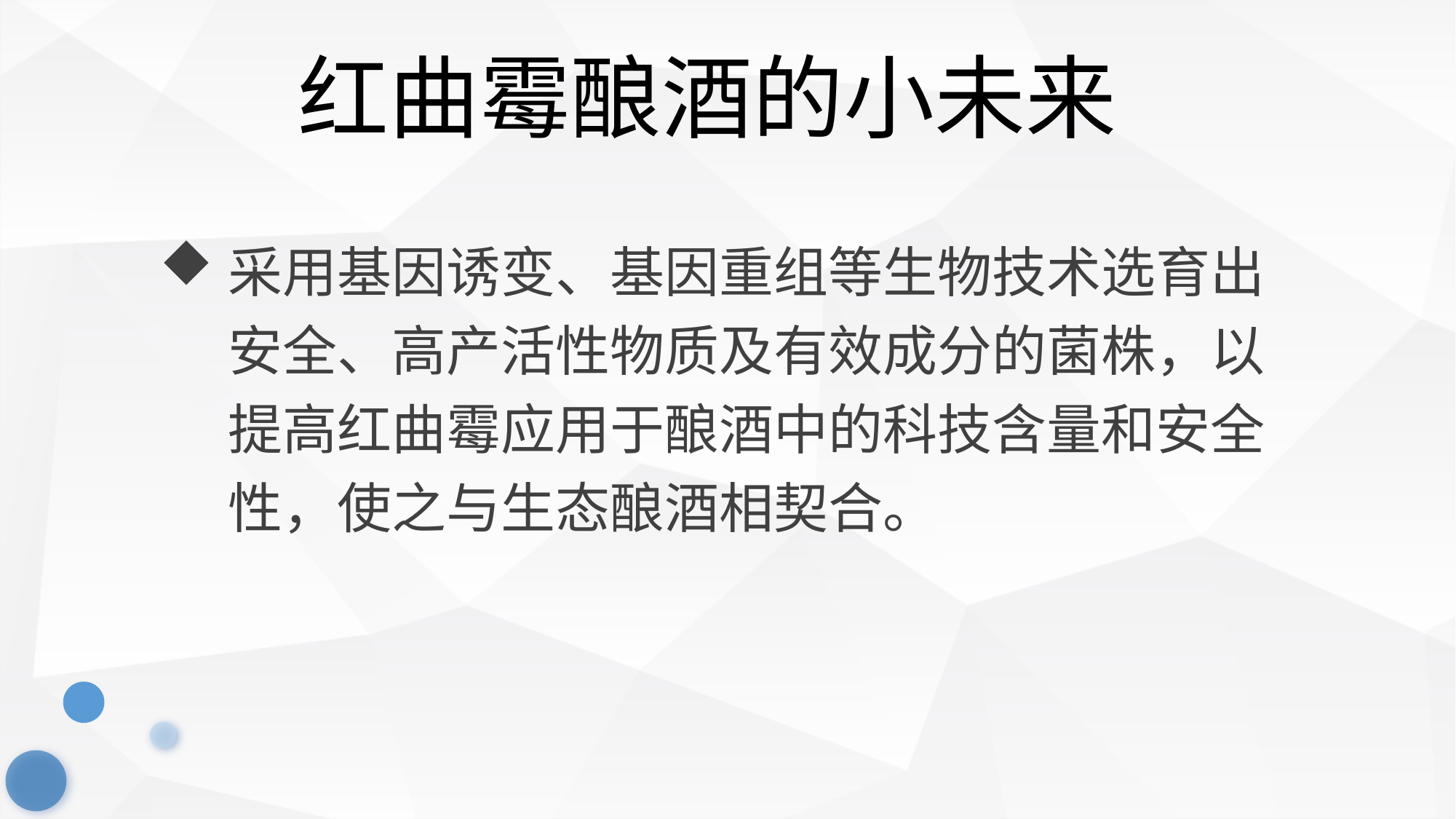

红曲霉酿酒的小未来
采用基因诱变、基因重组等生物技术选育出安全、高产活性物质及有效成分的菌株，以提高红曲霉应用于酿酒中的科技含量和安全性，使之与生态酿酒相契合。